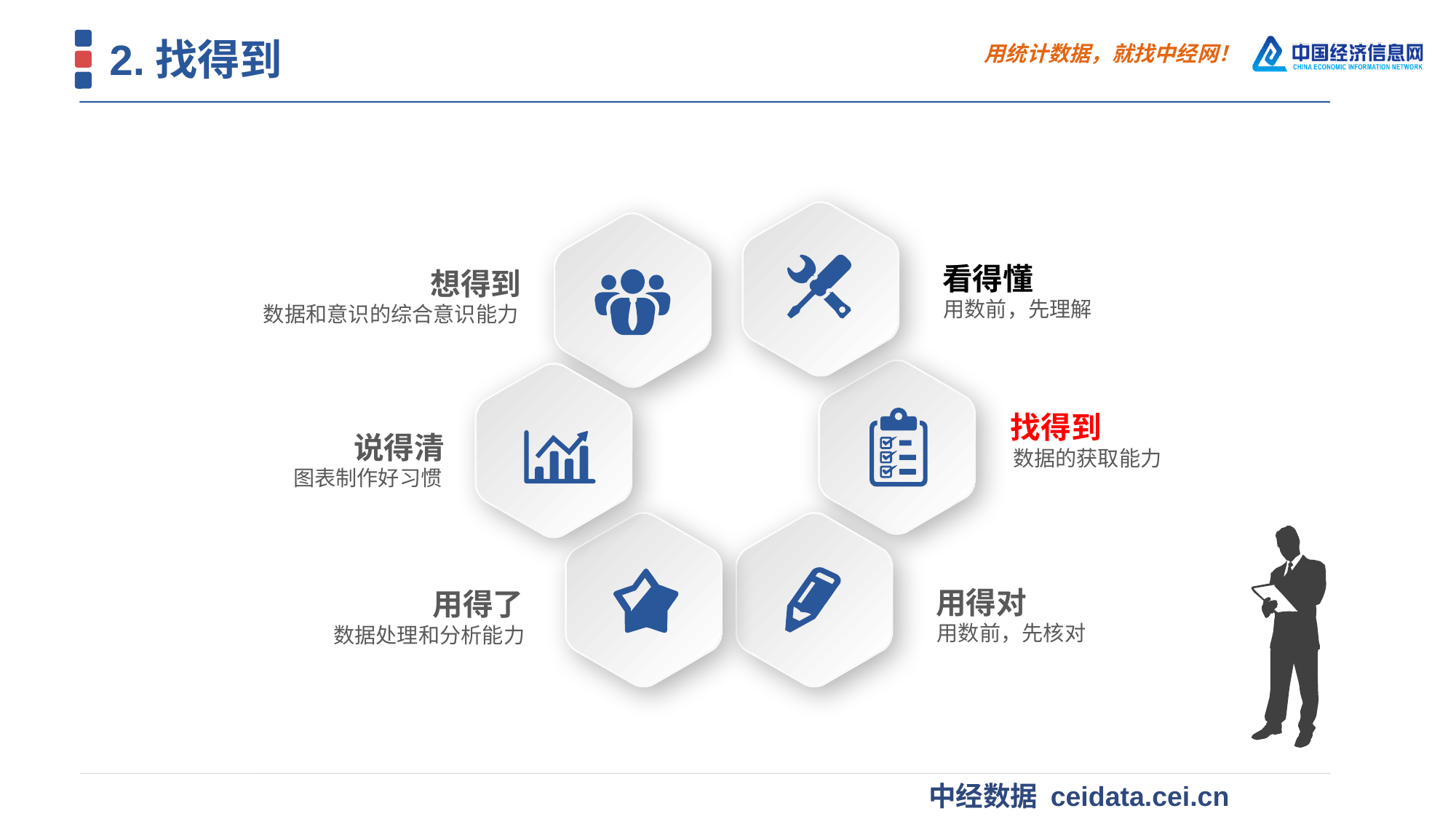

2.找得到

看得懂

用数前，先理解

想得到
数据和意识的综合意识能力

找得到
数据的获取能力

说得清

图表制作好习惯

用得了
数据处理和分析能力

用得对
用数前，先核对